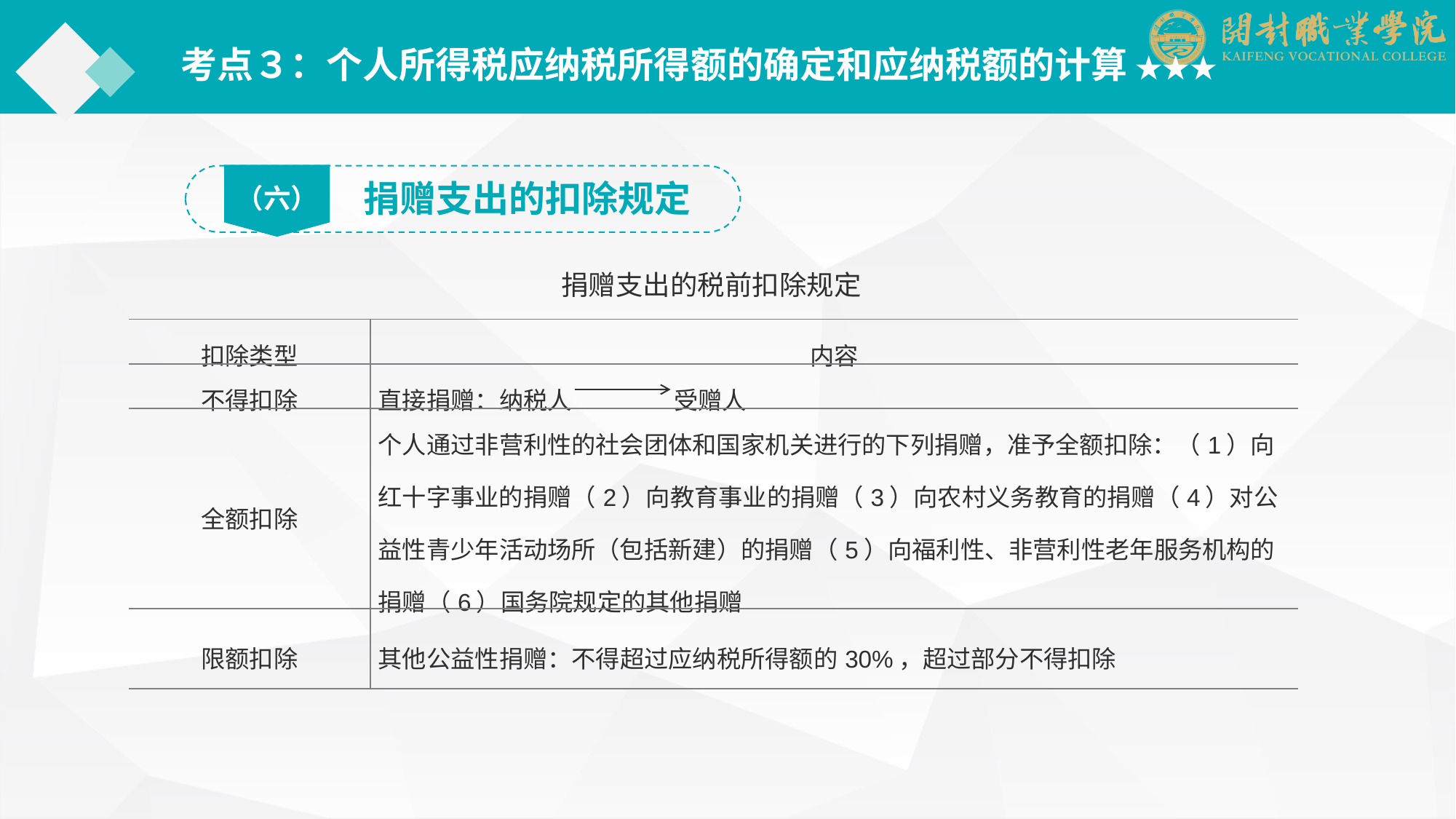

考点３：个人所得税应纳税所得额的确定和应纳税额的计算 ★★★
（六）

捐赠支出的扣除规定
捐赠支出的税前扣除规定
| 扣除类型 | 内容 |
| --- | --- |
| 不得扣除 | 直接捐赠：纳税人 　　　　受赠人 |
| 全额扣除 | 个人通过非营利性的社会团体和国家机关进行的下列捐赠，准予全额扣除：（1）向红十字事业的捐赠（2）向教育事业的捐赠（3）向农村义务教育的捐赠（4）对公益性青少年活动场所（包括新建）的捐赠（5）向福利性、非营利性老年服务机构的捐赠（6）国务院规定的其他捐赠 |
| 限额扣除 | 其他公益性捐赠：不得超过应纳税所得额的30%，超过部分不得扣除 |